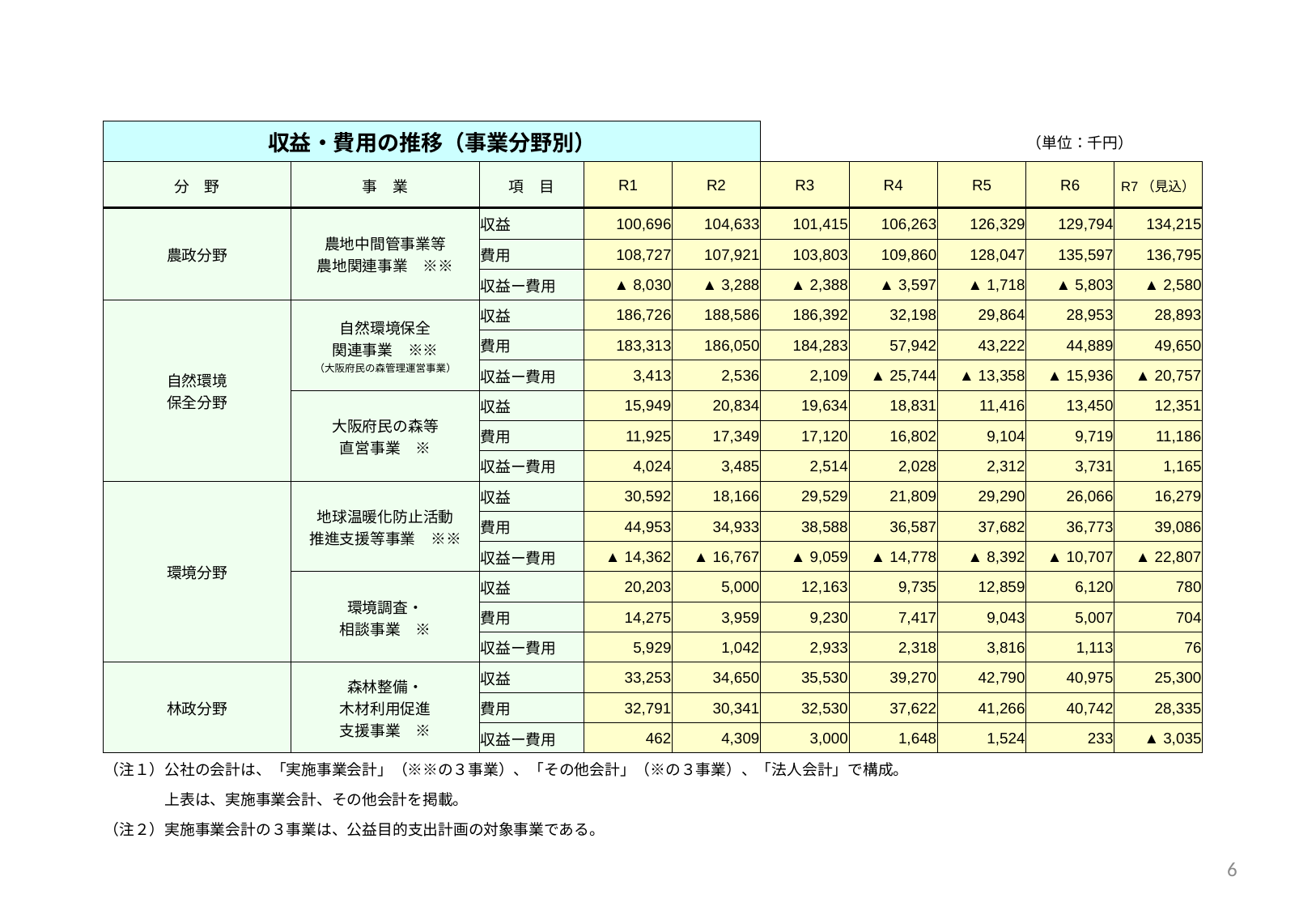

| 収益・費用の推移（事業分野別） |  |  |  |  |  |  |  | （単位：千円） |  |
| --- | --- | --- | --- | --- | --- | --- | --- | --- | --- |
| 分　野 | 事　業 | 項　目 | R1 | R2 | R3 | R4 | R5 | R6 | R7（見込） |
| 農政分野 | 農地中間管事業等 農地関連事業　※※ | 収益 | 100,696 | 104,633 | 101,415 | 106,263 | 126,329 | 129,794 | 134,215 |
|  |  | 費用 | 108,727 | 107,921 | 103,803 | 109,860 | 128,047 | 135,597 | 136,795 |
|  |  | 収益ー費用 | ▲ 8,030 | ▲ 3,288 | ▲ 2,388 | ▲ 3,597 | ▲ 1,718 | ▲ 5,803 | ▲ 2,580 |
| 自然環境 保全分野 | 自然環境保全 関連事業　※※ （大阪府民の森管理運営事業） | 収益 | 186,726 | 188,586 | 186,392 | 32,198 | 29,864 | 28,953 | 28,893 |
|  |  | 費用 | 183,313 | 186,050 | 184,283 | 57,942 | 43,222 | 44,889 | 49,650 |
|  |  | 収益ー費用 | 3,413 | 2,536 | 2,109 | ▲ 25,744 | ▲ 13,358 | ▲ 15,936 | ▲ 20,757 |
|  | 大阪府民の森等 直営事業　※ | 収益 | 15,949 | 20,834 | 19,634 | 18,831 | 11,416 | 13,450 | 12,351 |
|  |  | 費用 | 11,925 | 17,349 | 17,120 | 16,802 | 9,104 | 9,719 | 11,186 |
|  |  | 収益ー費用 | 4,024 | 3,485 | 2,514 | 2,028 | 2,312 | 3,731 | 1,165 |
| 環境分野 | 地球温暖化防止活動 推進支援等事業　※※ | 収益 | 30,592 | 18,166 | 29,529 | 21,809 | 29,290 | 26,066 | 16,279 |
|  |  | 費用 | 44,953 | 34,933 | 38,588 | 36,587 | 37,682 | 36,773 | 39,086 |
|  |  | 収益ー費用 | ▲ 14,362 | ▲ 16,767 | ▲ 9,059 | ▲ 14,778 | ▲ 8,392 | ▲ 10,707 | ▲ 22,807 |
|  | 環境調査・ 相談事業　※ | 収益 | 20,203 | 5,000 | 12,163 | 9,735 | 12,859 | 6,120 | 780 |
|  |  | 費用 | 14,275 | 3,959 | 9,230 | 7,417 | 9,043 | 5,007 | 704 |
|  |  | 収益ー費用 | 5,929 | 1,042 | 2,933 | 2,318 | 3,816 | 1,113 | 76 |
| 林政分野 | 森林整備・ 木材利用促進 支援事業　※ | 収益 | 33,253 | 34,650 | 35,530 | 39,270 | 42,790 | 40,975 | 25,300 |
|  |  | 費用 | 32,791 | 30,341 | 32,530 | 37,622 | 41,266 | 40,742 | 28,335 |
|  |  | 収益ー費用 | 462 | 4,309 | 3,000 | 1,648 | 1,524 | 233 | ▲ 3,035 |
| （注１）公社の会計は、「実施事業会計」（※※の３事業）、「その他会計」（※の３事業）、「法人会計」で構成。 |  |  |  |  |  |  |  |  |  |
| 上表は、実施事業会計、その他会計を掲載。 |  |  |  |  |  |  |  |  |  |
| （注２）実施事業会計の３事業は、公益目的支出計画の対象事業である。 |  |  |  |  |  |  |  |  |  |
6